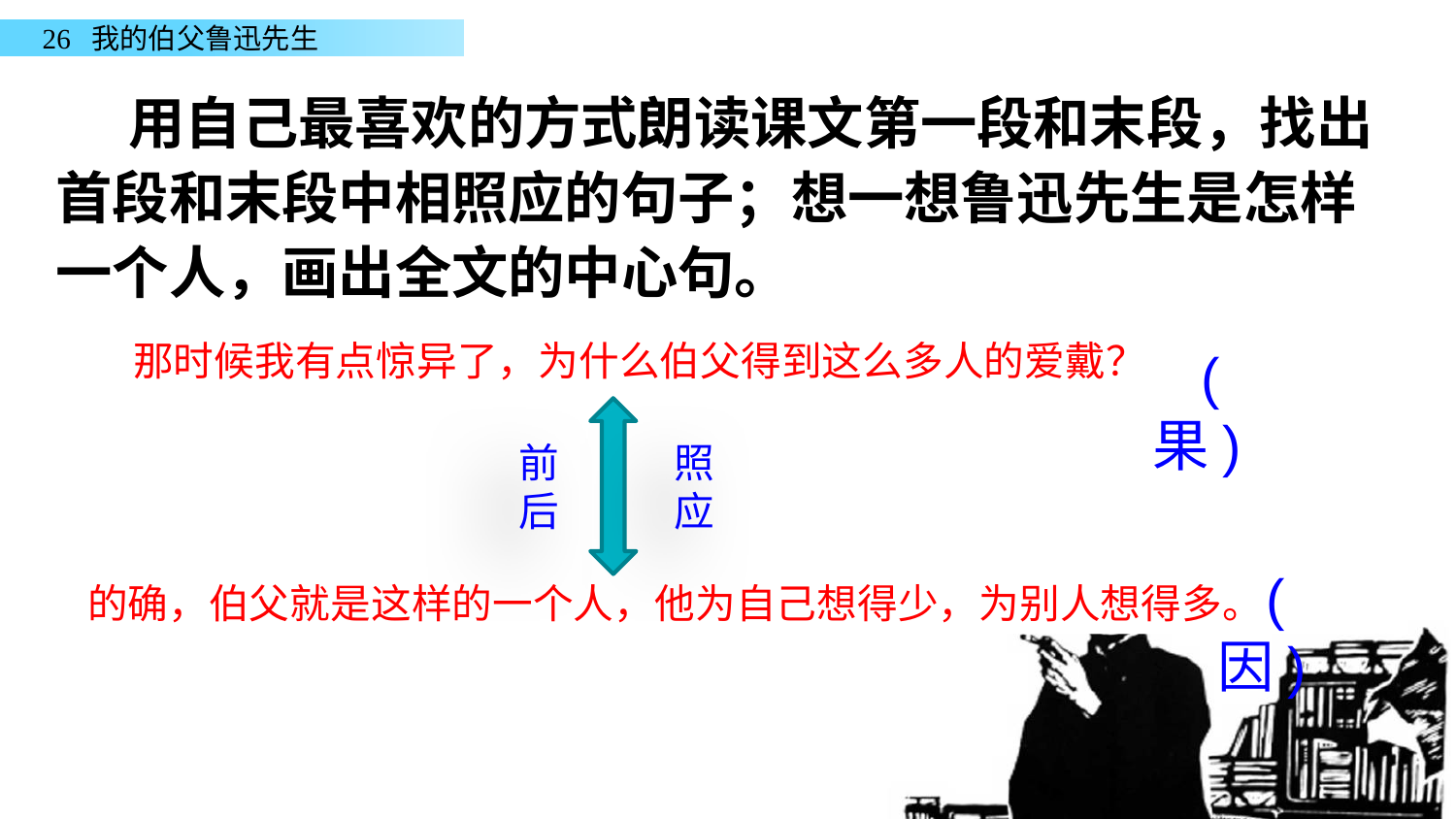

用自己最喜欢的方式朗读课文第一段和末段，找出首段和末段中相照应的句子；想一想鲁迅先生是怎样一个人，画出全文的中心句。

    那时候我有点惊异了，为什么伯父得到这么多人的爱戴？

的确，伯父就是这样的一个人，他为自己想得少，为别人想得多。
(果)

前后
照应
(因)